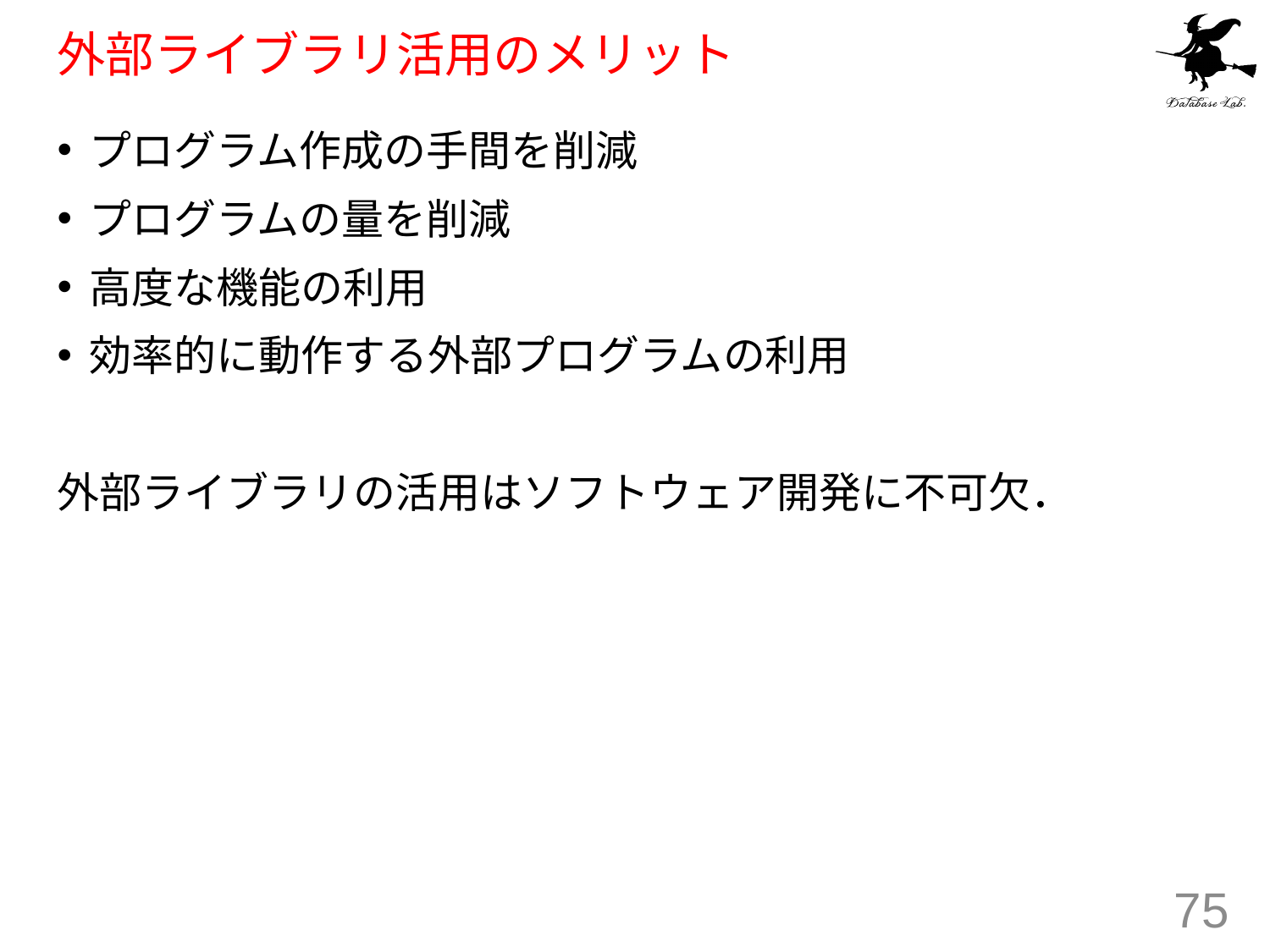

# 外部ライブラリ活用のメリット
プログラム作成の手間を削減
プログラムの量を削減
高度な機能の利用
効率的に動作する外部プログラムの利用

外部ライブラリの活用はソフトウェア開発に不可欠．
75